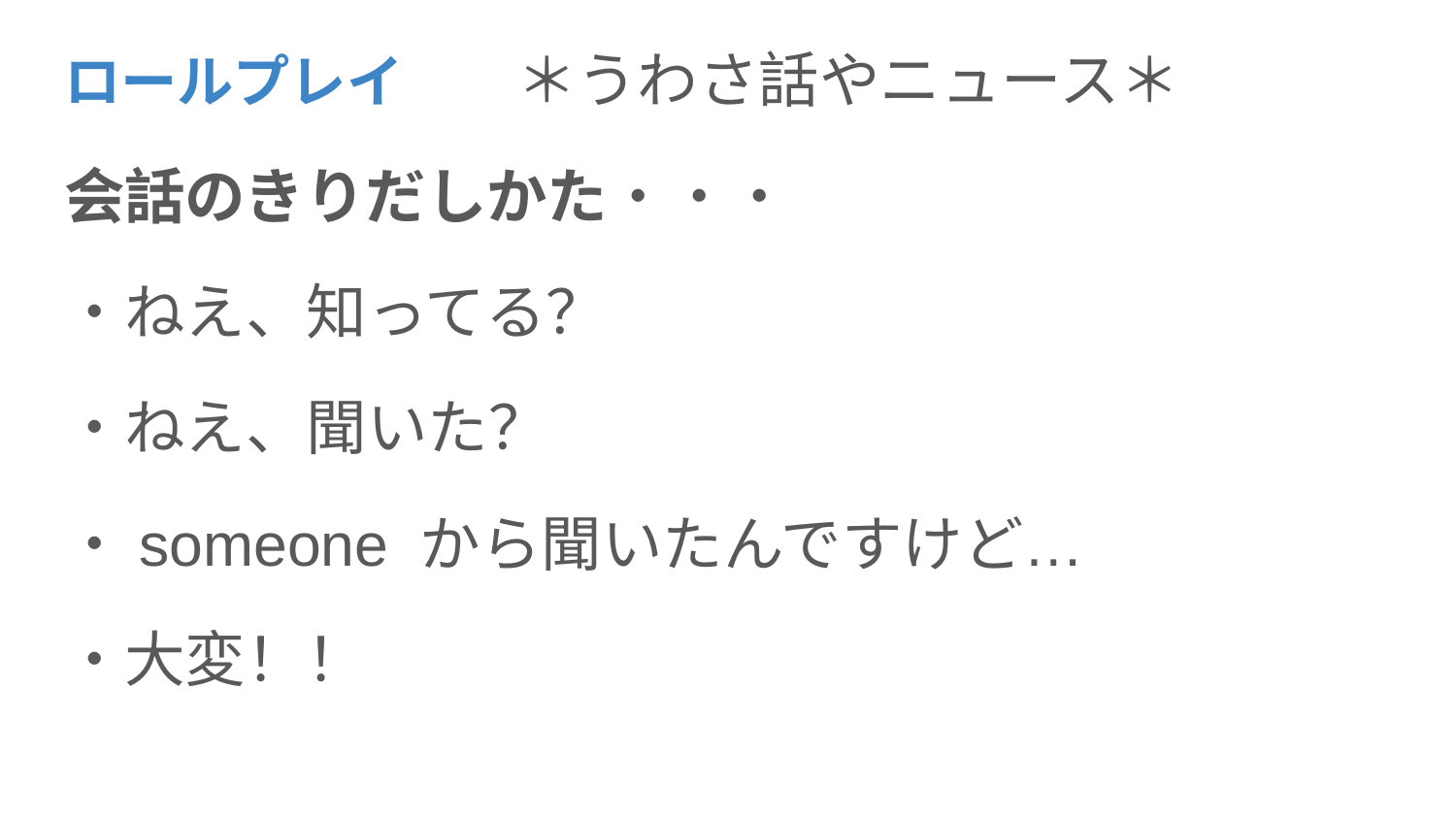

# ロールプレイ　　＊うわさ話やニュース＊

会話のきりだしかた・・・
・ねえ、知ってる？
・ねえ、聞いた？
・someone から聞いたんですけど…
・大変！！